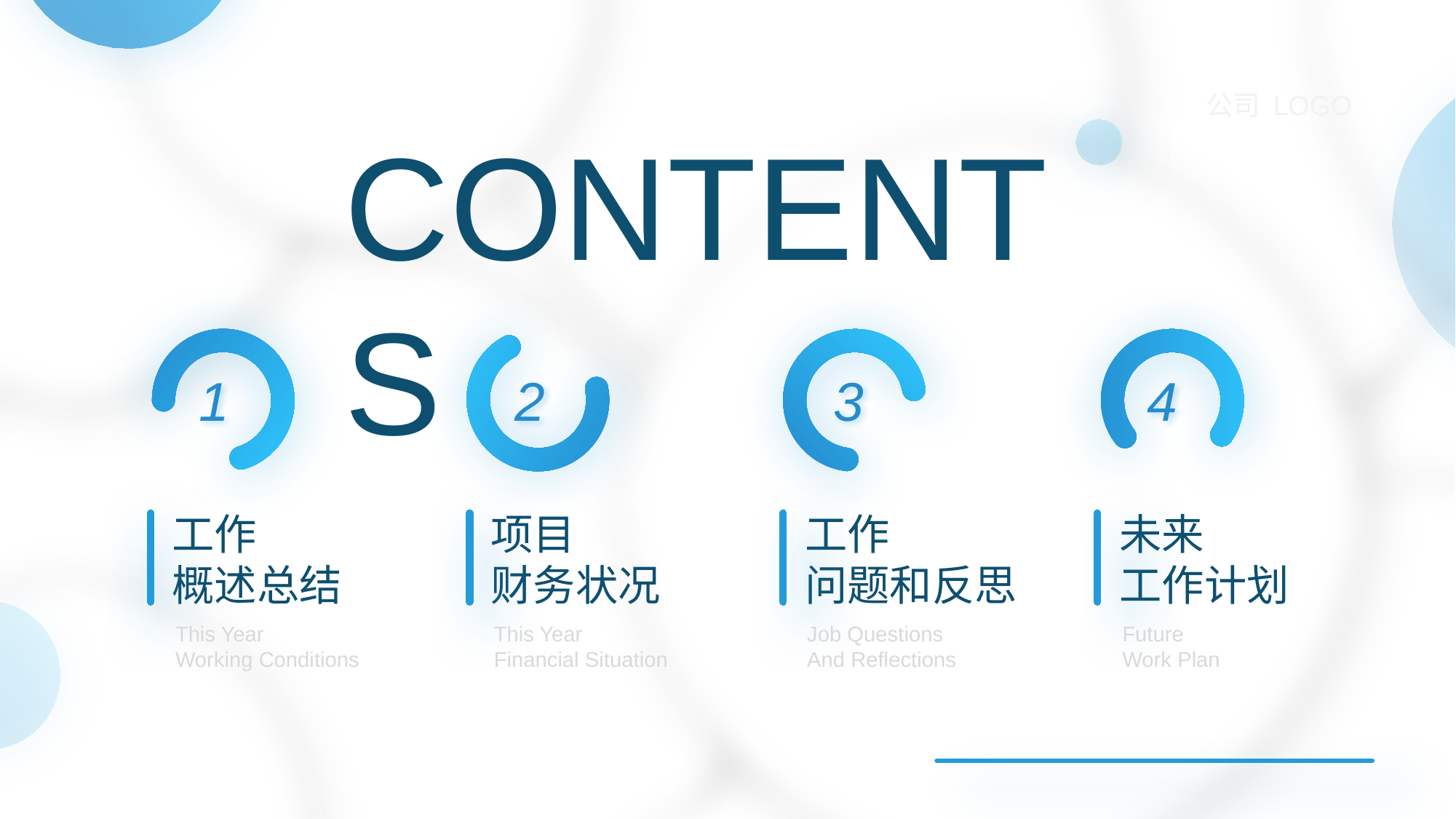

公司 LOGO
CONTENTS

1

2

4

3
工作
概述总结
This Year
Working Conditions
项目
财务状况
This Year
Financial Situation
工作
问题和反思
Job Questions
And Reflections
未来
工作计划
Future
Work Plan